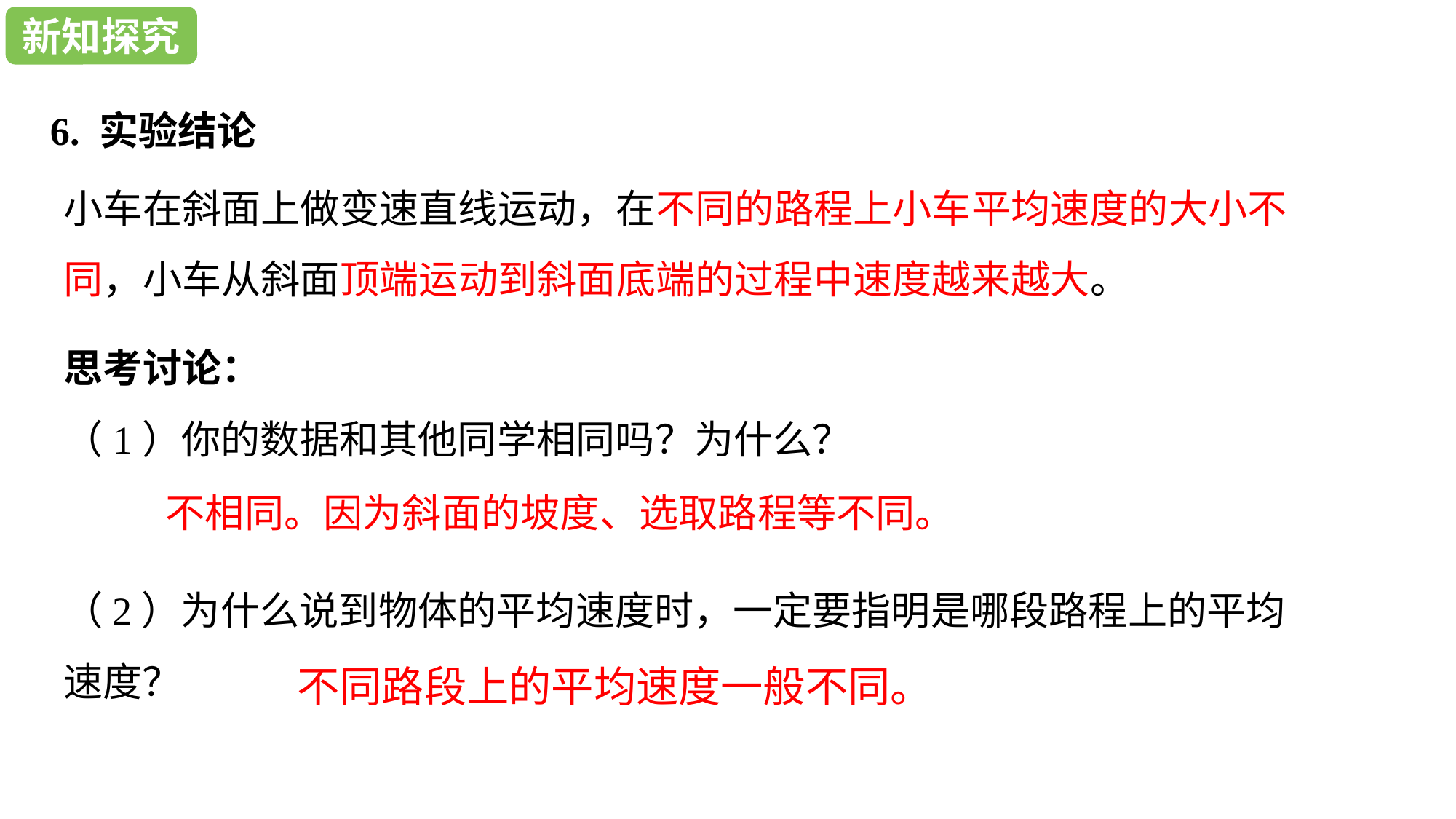

新知探究
新知探究
6. 实验结论
小车在斜面上做变速直线运动，在不同的路程上小车平均速度的大小不同，小车从斜面顶端运动到斜面底端的过程中速度越来越大。
思考讨论：
（1）你的数据和其他同学相同吗？为什么？
不相同。因为斜面的坡度、选取路程等不同。
（2）为什么说到物体的平均速度时，一定要指明是哪段路程上的平均速度？
不同路段上的平均速度一般不同。